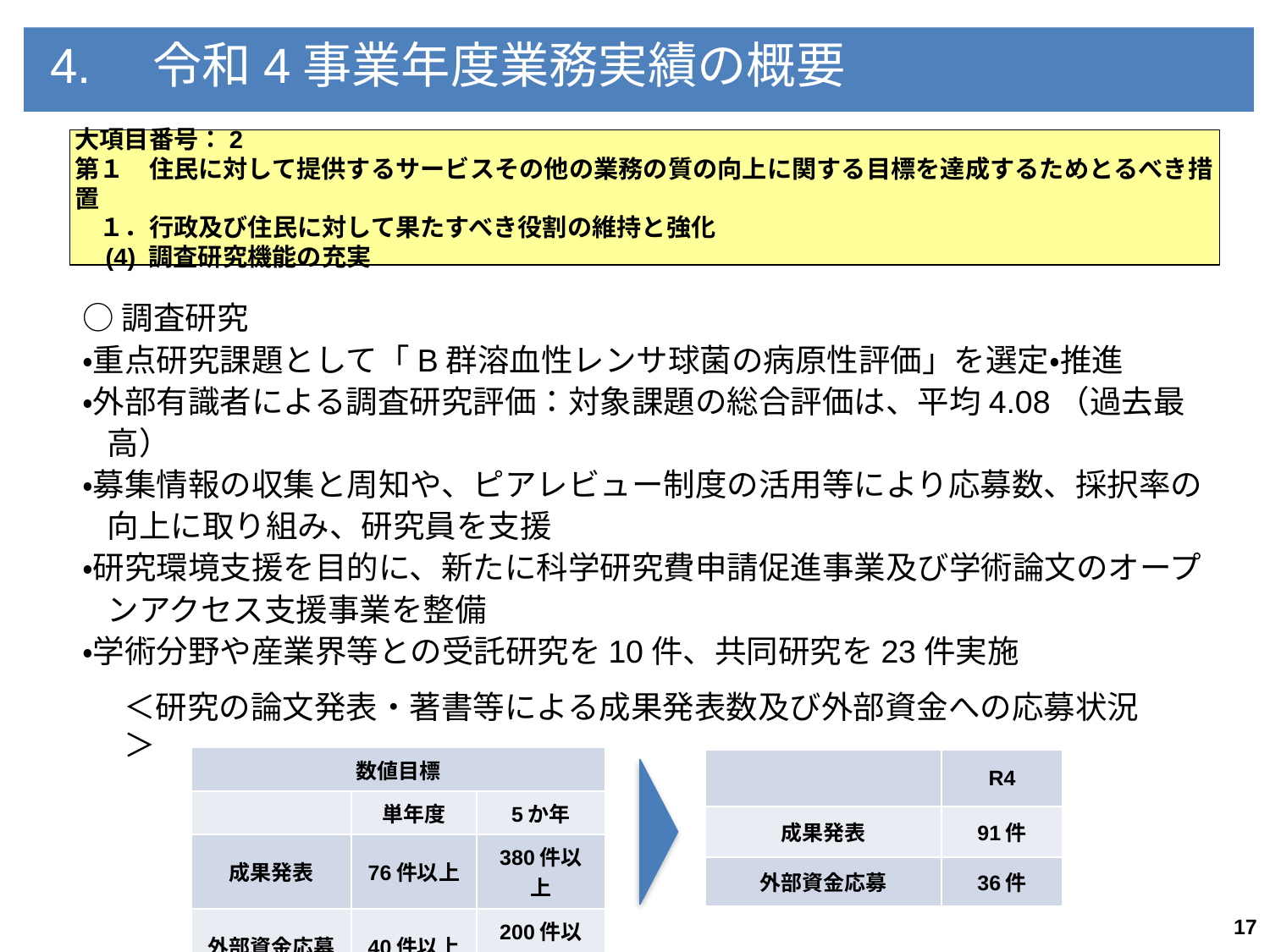

4.　令和4事業年度業務実績の概要
大項目番号：2
第１　住民に対して提供するサービスその他の業務の質の向上に関する目標を達成するためとるべき措置
　１．行政及び住民に対して果たすべき役割の維持と強化
　(4) 調査研究機能の充実
○調査研究
・重点研究課題として「B群溶血性レンサ球菌の病原性評価」を選定・推進
・外部有識者による調査研究評価：対象課題の総合評価は、平均4.08（過去最高）
・募集情報の収集と周知や、ピアレビュー制度の活用等により応募数、採択率の向上に取り組み、研究員を支援
・研究環境支援を目的に、新たに科学研究費申請促進事業及び学術論文のオープンアクセス支援事業を整備
・学術分野や産業界等との受託研究を10件、共同研究を23件実施

＜研究の論文発表・著書等による成果発表数及び外部資金への応募状況＞
| 数値目標 |  |  |
| --- | --- | --- |
|  | 単年度 | 5か年 |
| 成果発表 | 76件以上 | 380件以上 |
| 外部資金応募 | 40件以上 | 200件以上 |
|  | R4 |
| --- | --- |
| 成果発表 | 91件 |
| 外部資金応募 | 36件 |

17